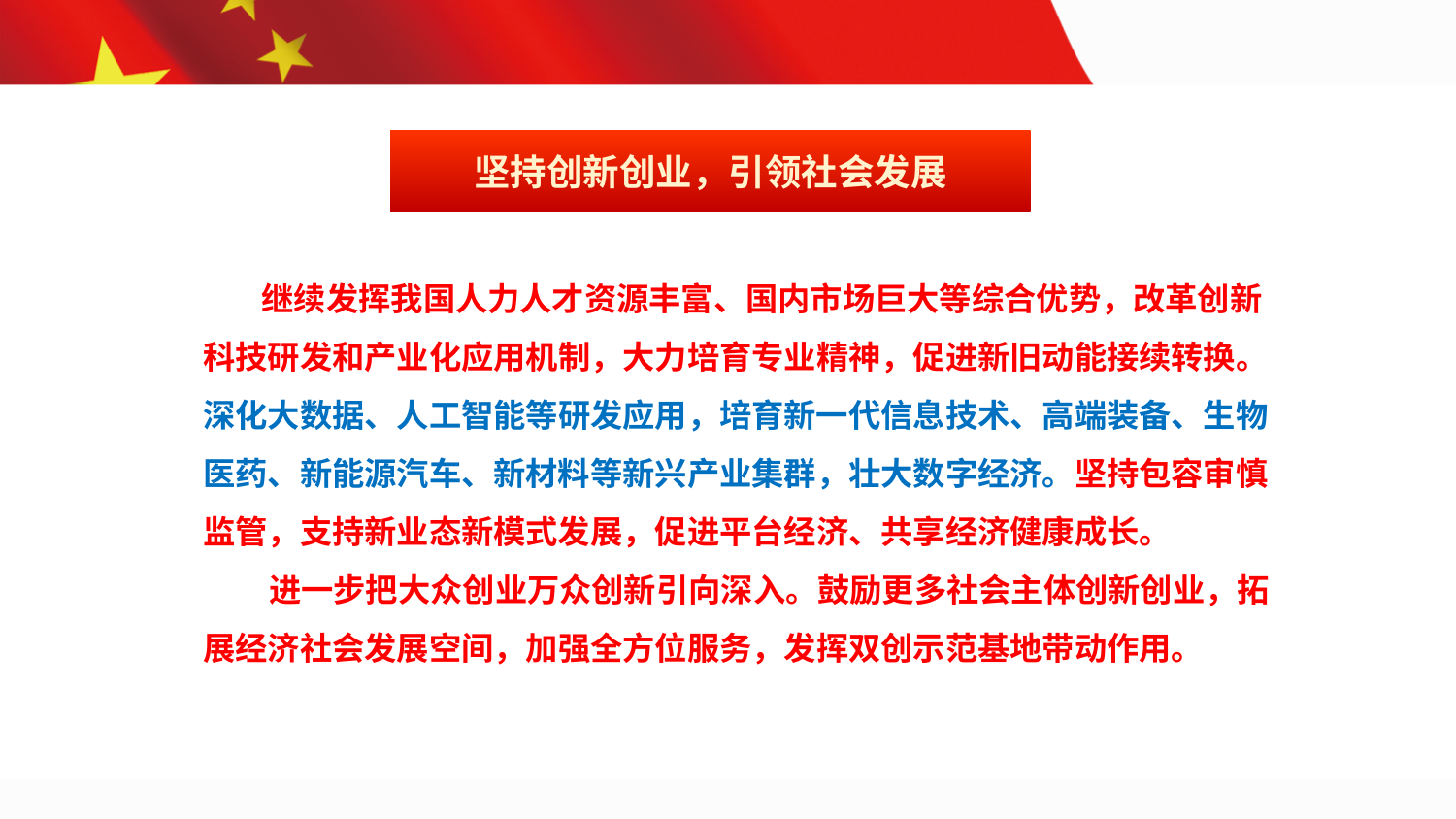

# 坚持创新创业，引领社会发展
       继续发挥我国人力人才资源丰富、国内市场巨大等综合优势，改革创新科技研发和产业化应用机制，大力培育专业精神，促进新旧动能接续转换。深化大数据、人工智能等研发应用，培育新一代信息技术、高端装备、生物医药、新能源汽车、新材料等新兴产业集群，壮大数字经济。坚持包容审慎监管，支持新业态新模式发展，促进平台经济、共享经济健康成长。
        进一步把大众创业万众创新引向深入。鼓励更多社会主体创新创业，拓展经济社会发展空间，加强全方位服务，发挥双创示范基地带动作用。